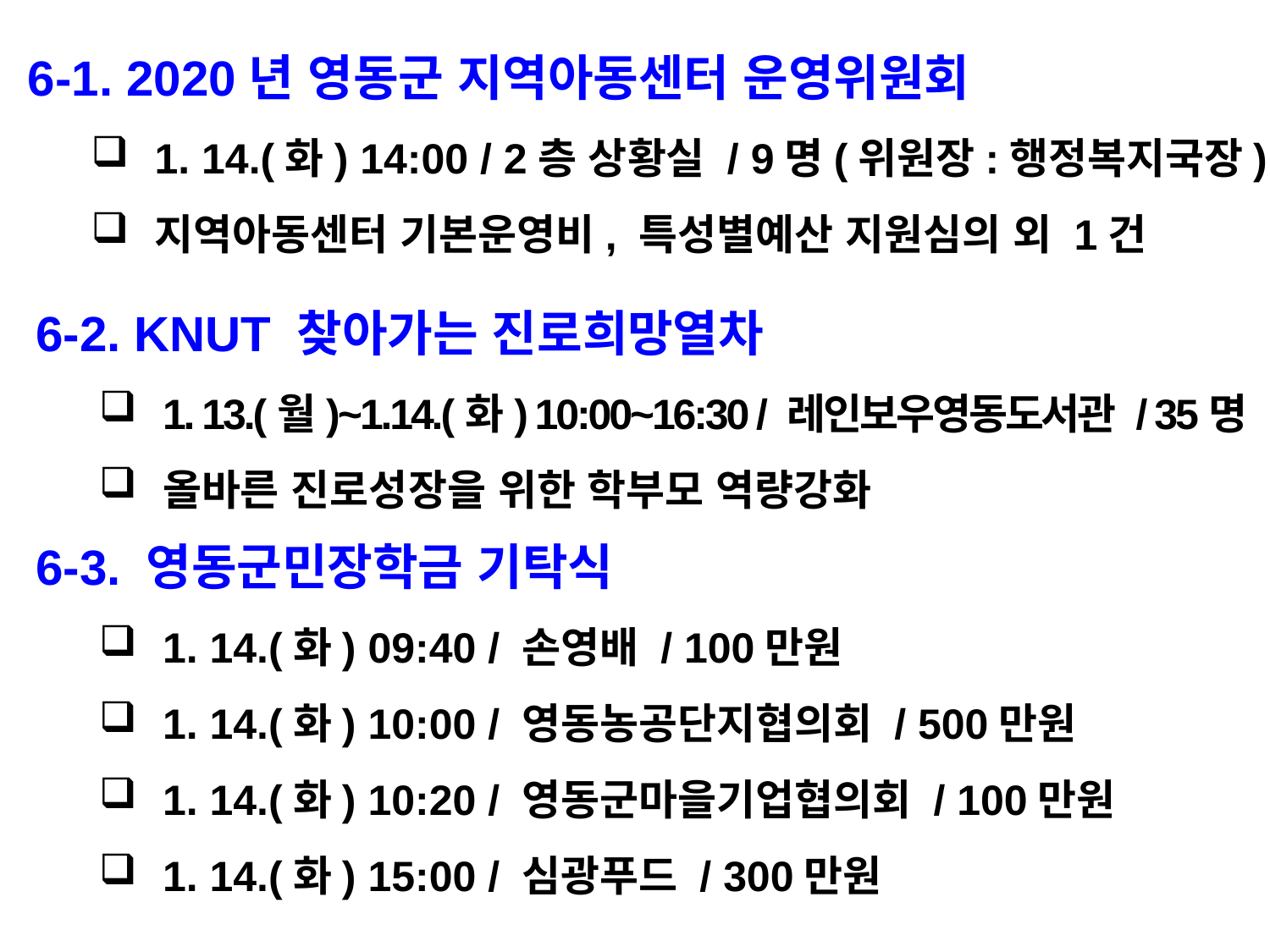

6-1. 2020년 영동군 지역아동센터 운영위원회
1. 14.(화) 14:00 / 2층 상황실 / 9명(위원장:행정복지국장)
지역아동센터 기본운영비, 특성별예산 지원심의 외 1건

6-2. KNUT 찾아가는 진로희망열차
1. 13.(월)~1.14.(화) 10:00~16:30 / 레인보우영동도서관 / 35명
올바른 진로성장을 위한 학부모 역량강화

6-3. 영동군민장학금 기탁식
1. 14.(화) 09:40 / 손영배 / 100만원
1. 14.(화) 10:00 / 영동농공단지협의회 / 500만원
1. 14.(화) 10:20 / 영동군마을기업협의회 / 100만원
1. 14.(화) 15:00 / 심광푸드 / 300만원